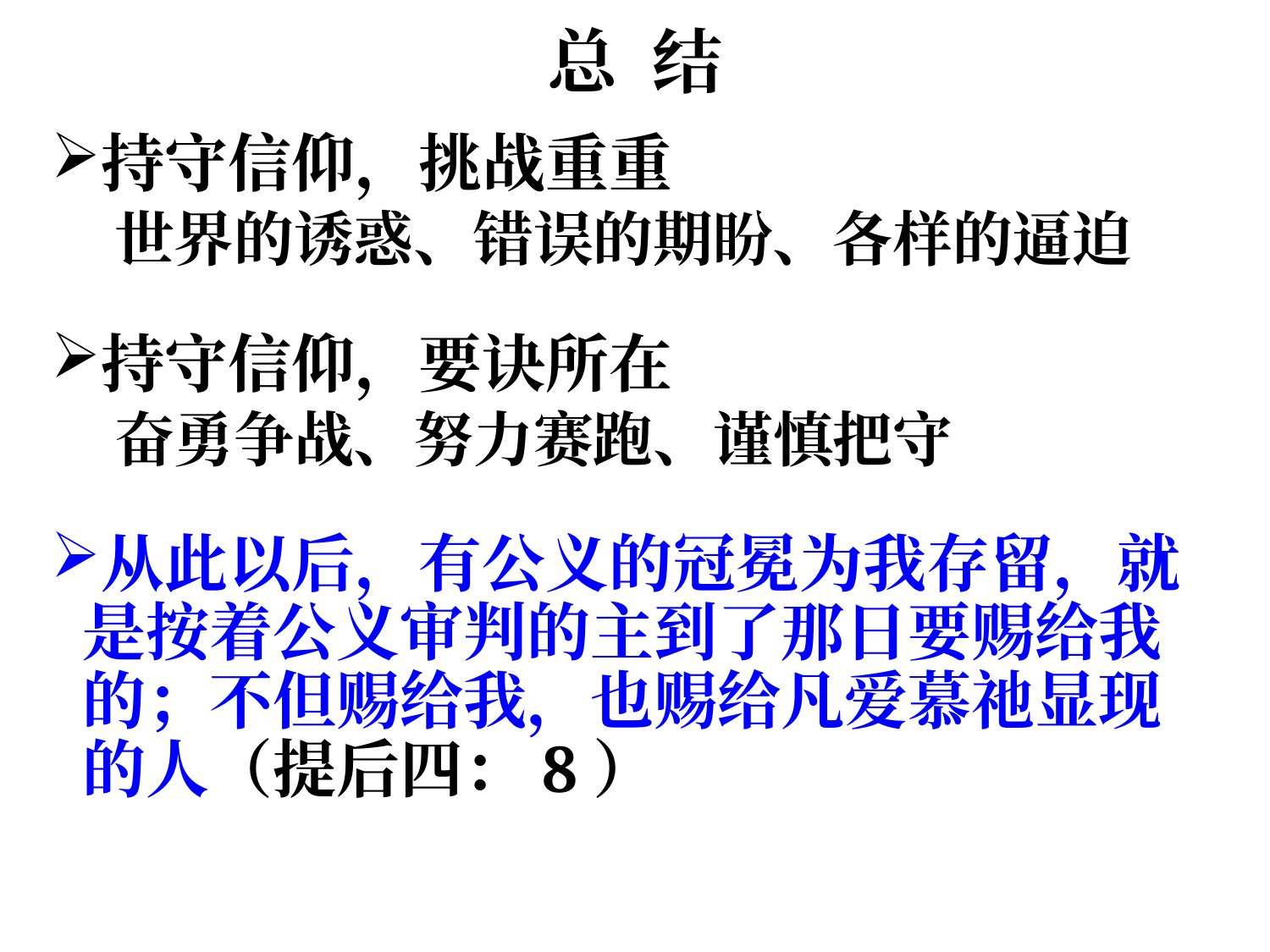

# 总  结
持守信仰，挑战重重
世界的诱惑、错误的期盼、各样的逼迫

持守信仰，要诀所在
奋勇争战、努力赛跑、谨慎把守

从此以后，有公义的冠冕为我存留，就是按着公义审判的主到了那日要赐给我的；不但赐给我，也赐给凡爱慕祂显现的人（提后四：8）